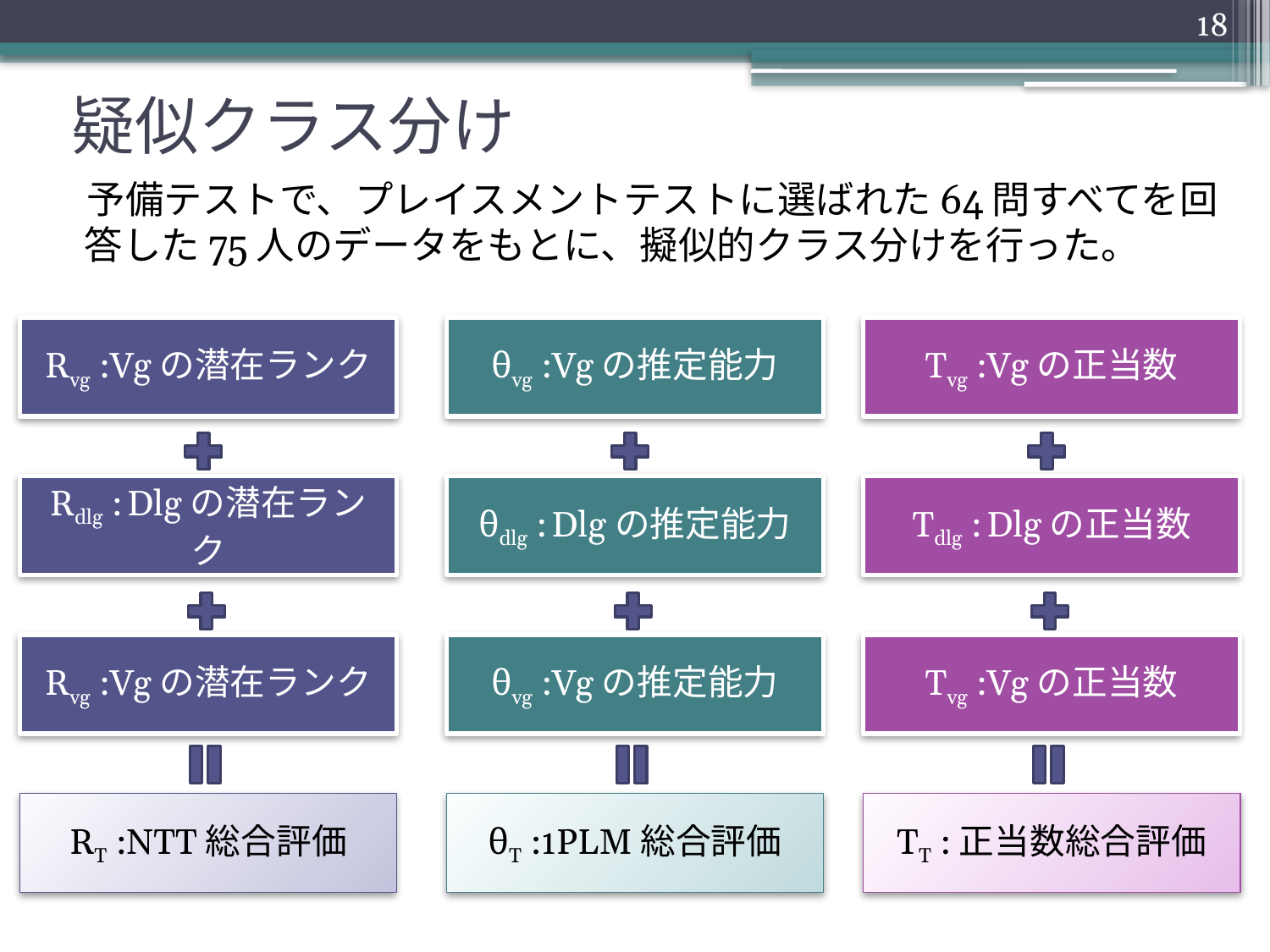

18
# 疑似クラス分け
予備テストで、プレイスメントテストに選ばれた64問すべてを回答した75人のデータをもとに、擬似的クラス分けを行った。

Rvg :Vgの潜在ランク
θvg :Vgの推定能力
Tvg :Vgの正当数

Rdlg : Dlgの潜在ランク
θdlg : Dlgの推定能力
Tdlg : Dlgの正当数

Rvg :Vgの潜在ランク
θvg :Vgの推定能力
Tvg :Vgの正当数

RT :NTT総合評価
θT :1PLM総合評価
TT :正当数総合評価